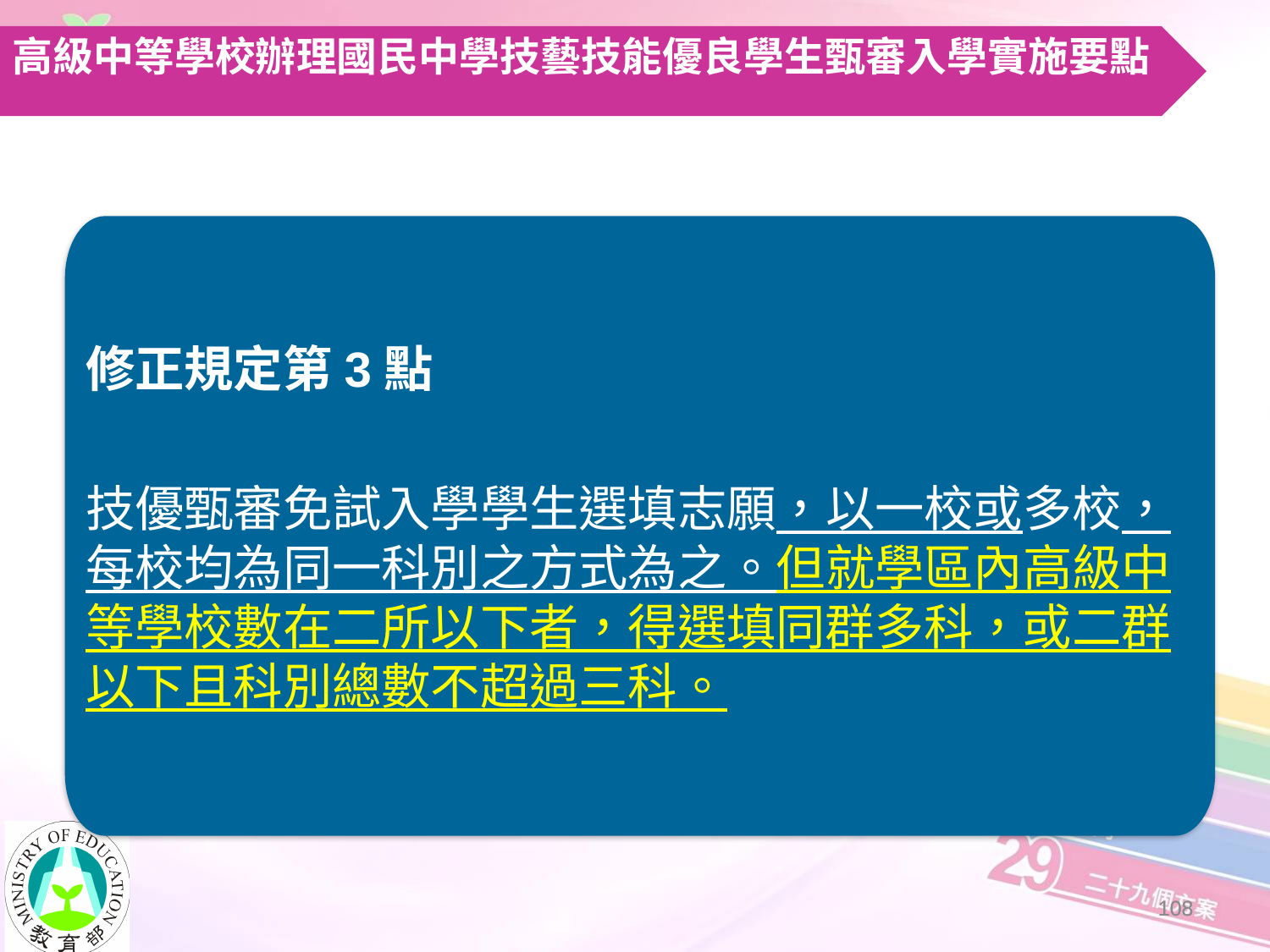

高級中等學校辦理國民中學技藝技能優良學生甄審入學實施要點

修正規定第3點

技優甄審免試入學學生選填志願，以一校或多校，每校均為同一科別之方式為之。但就學區內高級中等學校數在二所以下者，得選填同群多科，或二群以下且科別總數不超過三科。
108
108